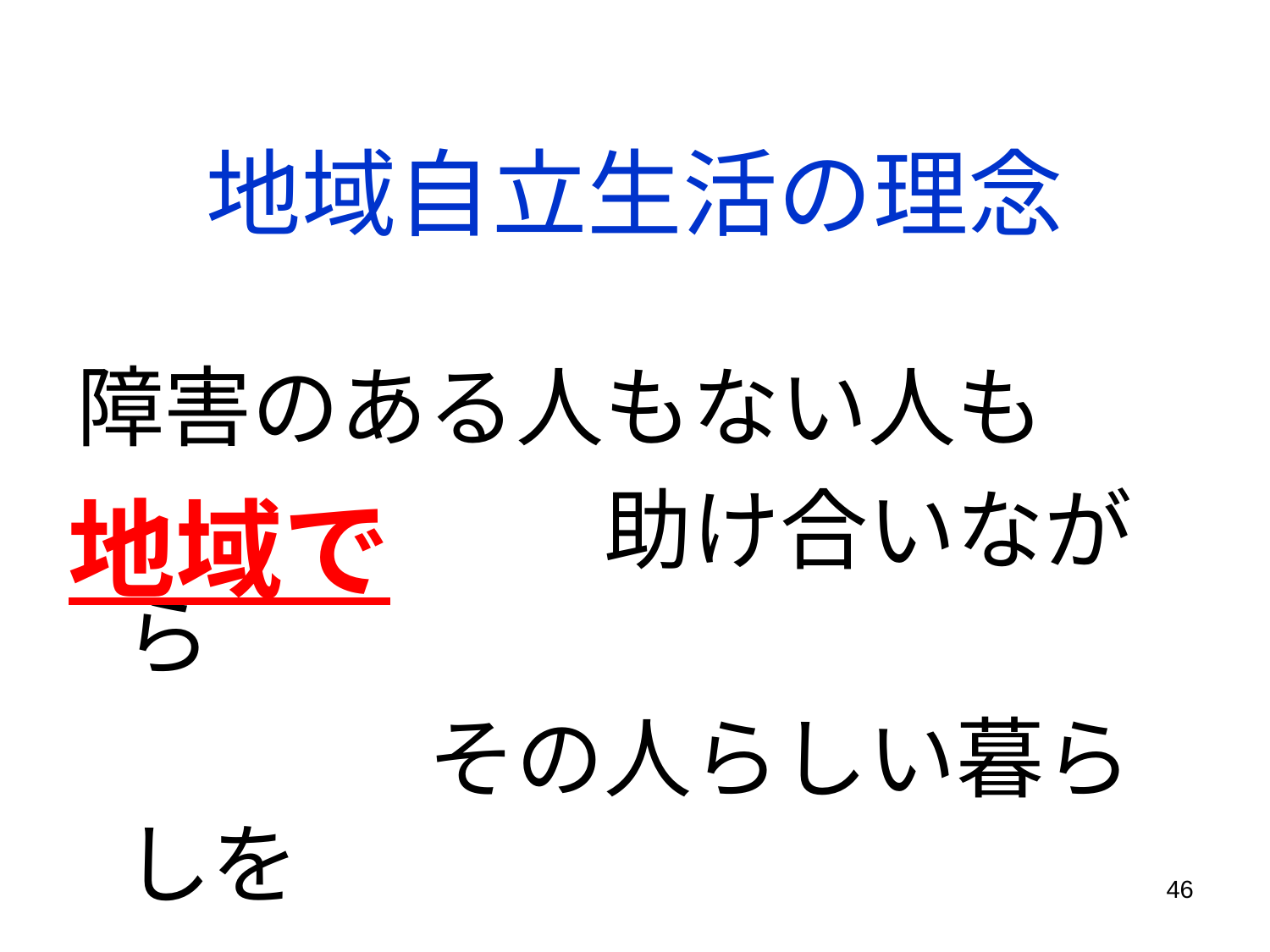

障害のある人もない人も
　　　　　　助け合いながら
　　　　その人らしい暮らしを

地域自立生活の理念
地域で
46